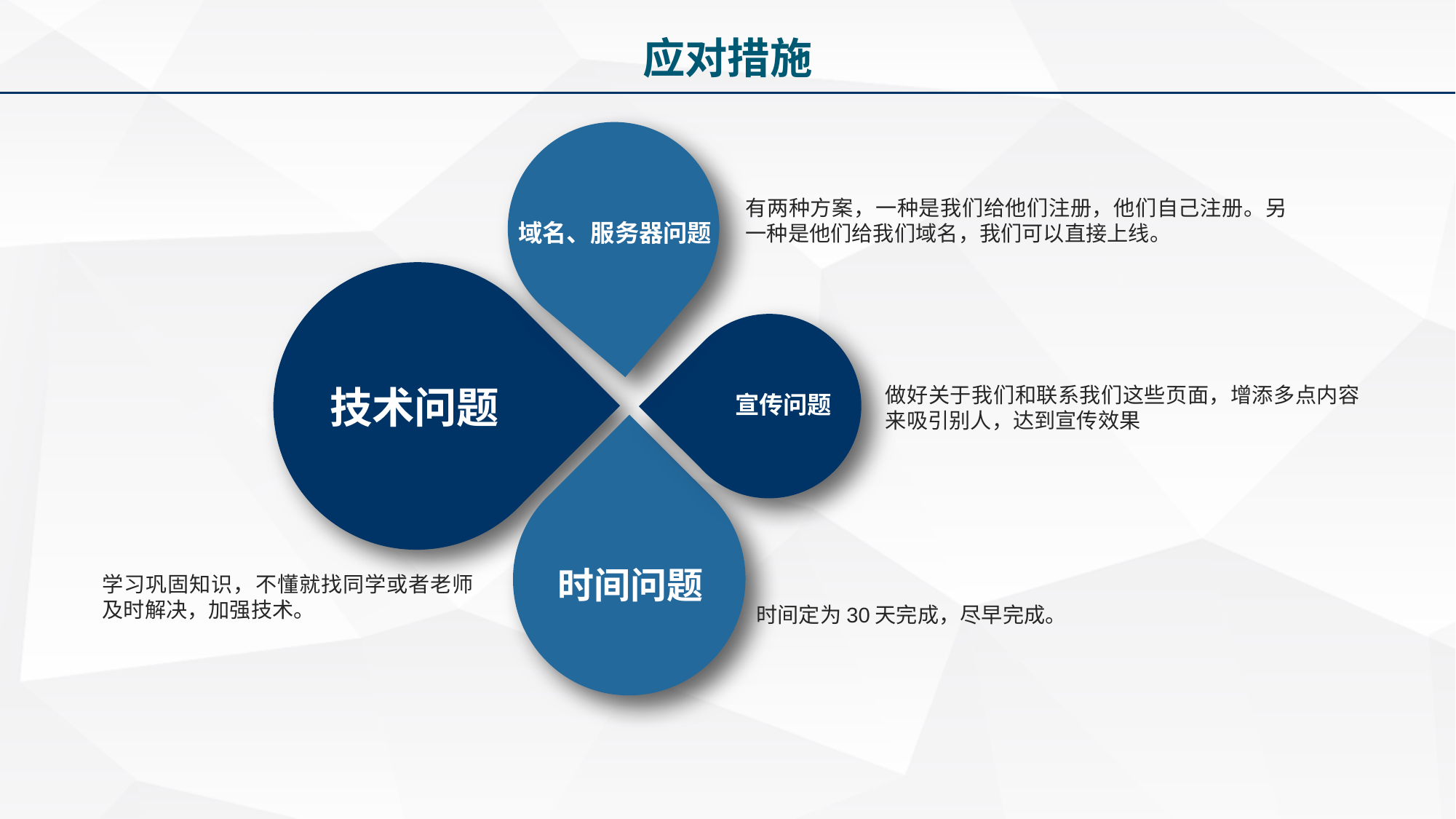

应对措施

有两种方案，一种是我们给他们注册，他们自己注册。另一种是他们给我们域名，我们可以直接上线。
域名、服务器问题

技术问题
做好关于我们和联系我们这些页面，增添多点内容来吸引别人，达到宣传效果
宣传问题

时间问题
学习巩固知识，不懂就找同学或者老师及时解决，加强技术。
时间定为30天完成，尽早完成。